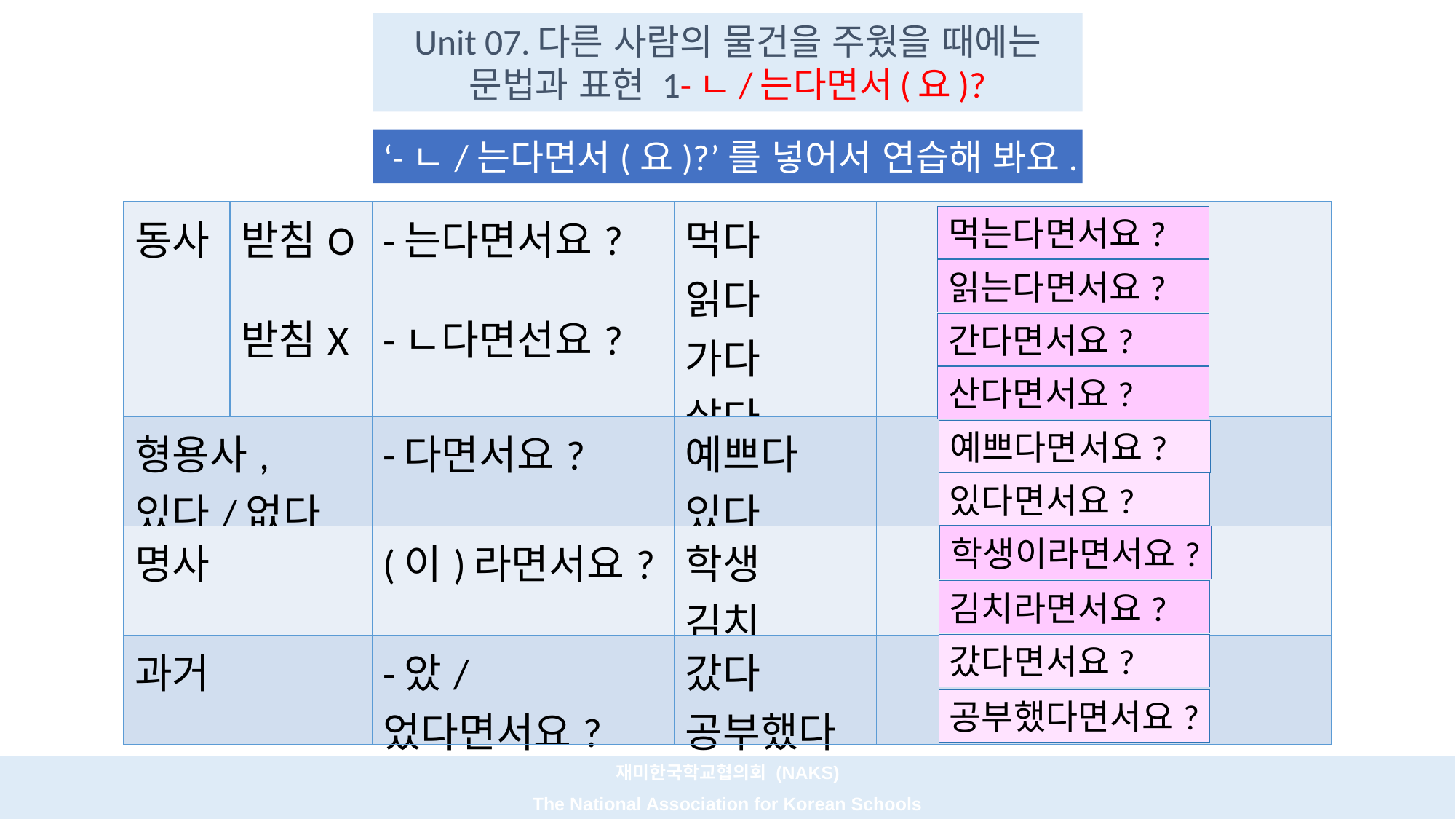

Unit 07.다른 사람의 물건을 주웠을 때에는
문법과 표현 1-ㄴ/는다면서(요)?

‘-ㄴ/는다면서(요)?’를 넣어서 연습해 봐요.
| 동사 | 받침O 받침X | -는다면서요? -ㄴ다면선요? | 먹다 읽다 가다 살다 |  |
| --- | --- | --- | --- | --- |
| 형용사, 있다/없다 |  | -다면서요? | 예쁘다 있다 |  |
| 명사 |  | (이)라면서요? | 학생 김치 |  |
| 과거 |  | -았/었다면서요? | 갔다 공부했다 |  |
먹는다면서요?
읽는다면서요?
간다면서요?
산다면서요?
예쁘다면서요?
있다면서요?
학생이라면서요?
김치라면서요?
갔다면서요?
공부했다면서요?
재미한국학교협의회 (NAKS)
The National Association for Korean Schools